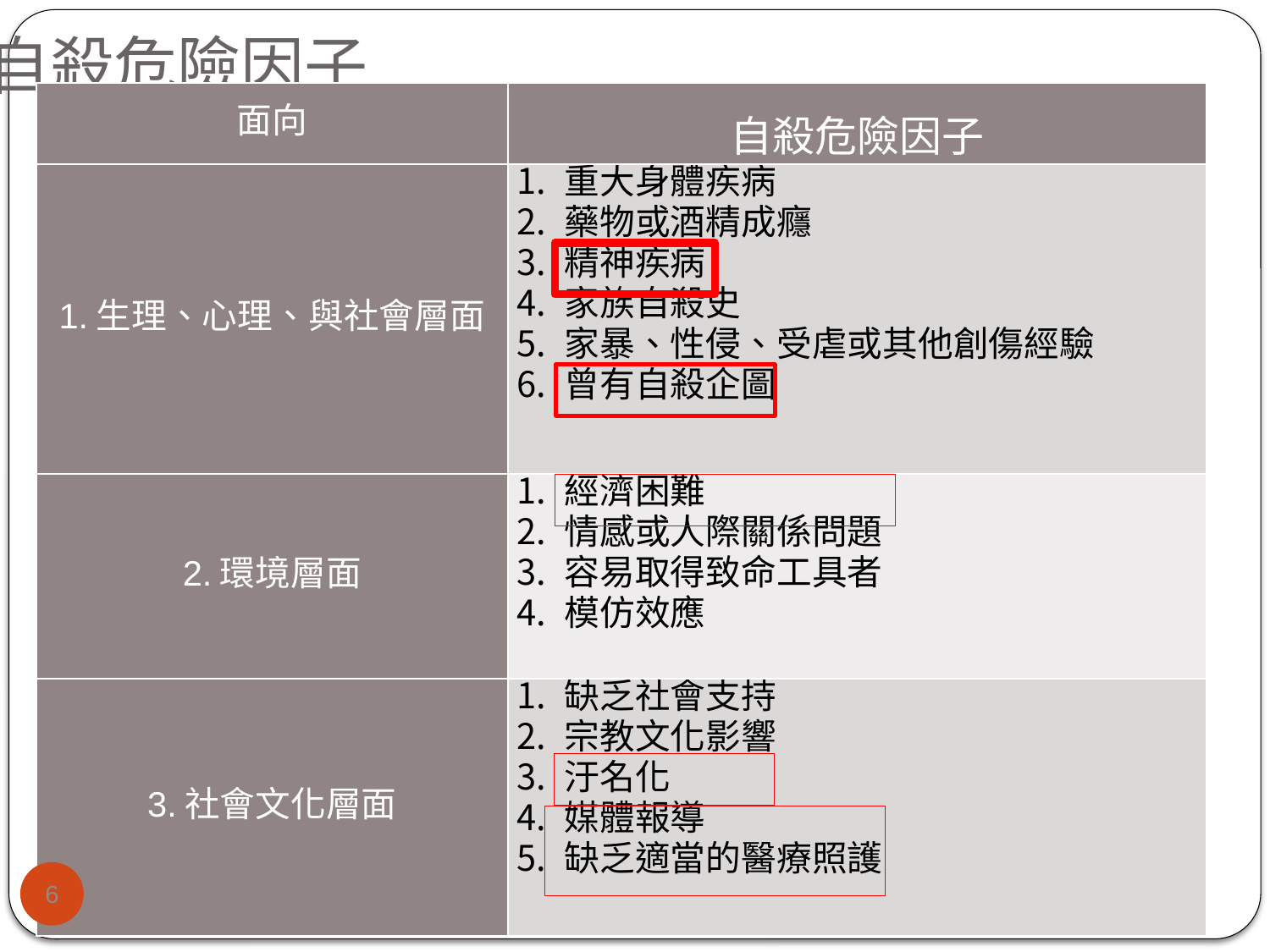

# 自殺危險因子
| 面向 | 自殺危險因子 |
| --- | --- |
| 1.生理、心理、與社會層面 | 重大身體疾病 藥物或酒精成癮 精神疾病 家族自殺史 家暴、性侵、受虐或其他創傷經驗 曾有自殺企圖 |
| 2.環境層面 | 經濟困難 情感或人際關係問題 容易取得致命工具者 模仿效應 |
| 3.社會文化層面 | 缺乏社會支持 宗教文化影響 汙名化 媒體報導 缺乏適當的醫療照護 |

6